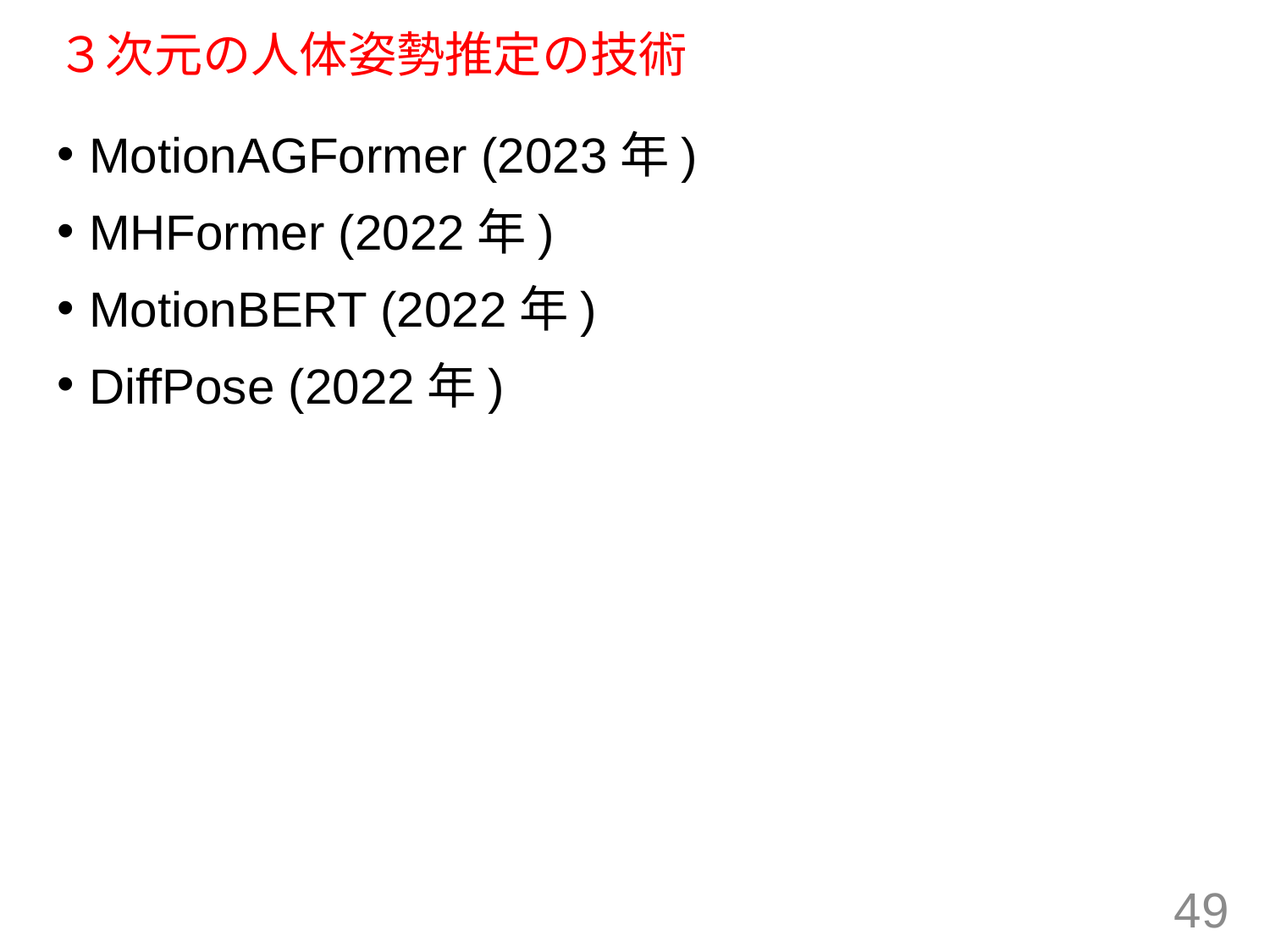

# ３次元の人体姿勢推定の技術
MotionAGFormer (2023年)
MHFormer (2022年)
MotionBERT (2022年)
DiffPose (2022年)
49